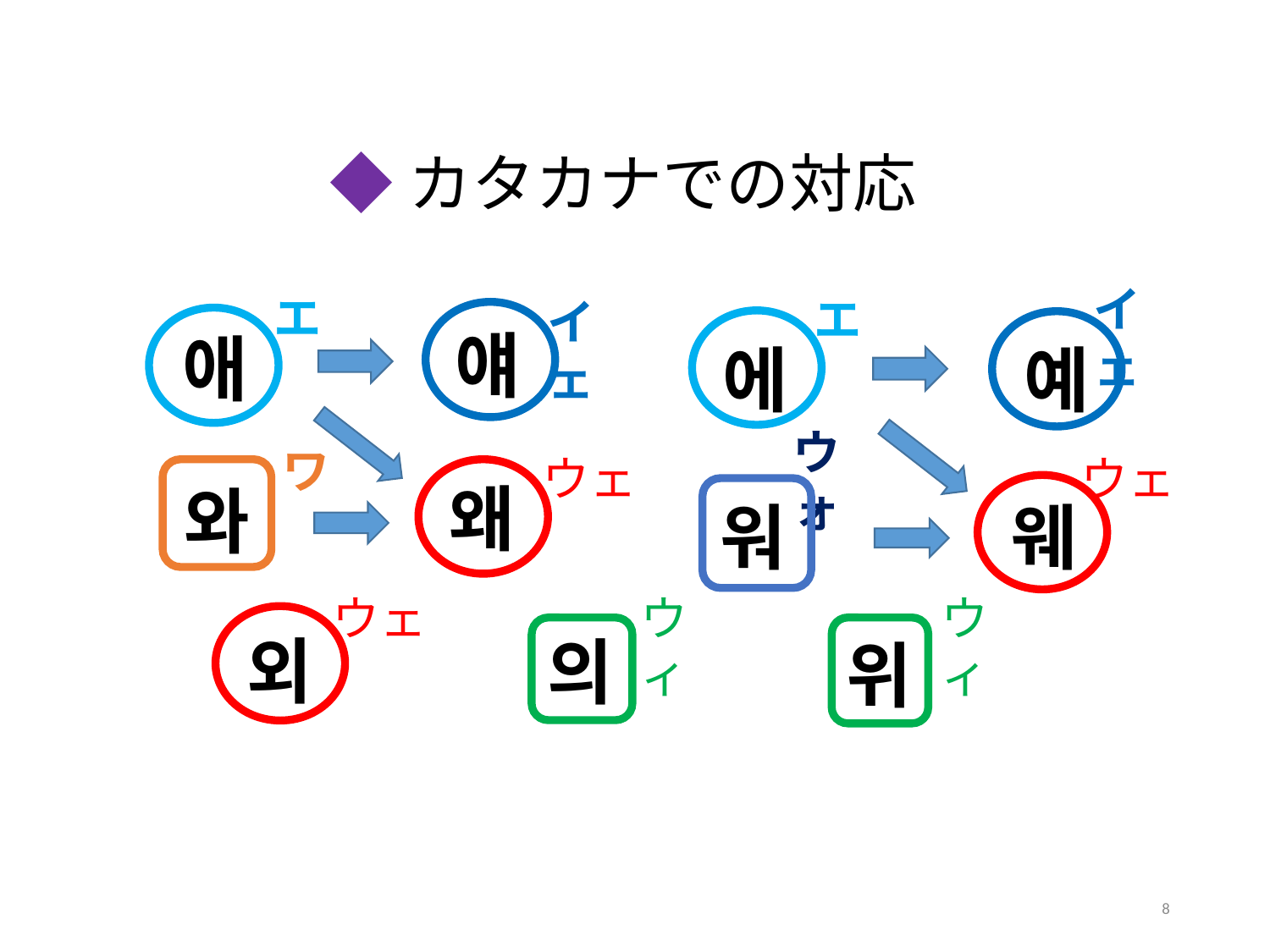

◆カタカナでの対応
イェ
エ
エ
イェ

얘
애
예
에

ウォ

ワ

ウェ
ウェ

왜
와

워
웨

ウィ
ウィ
ウェ

외
의

위
8